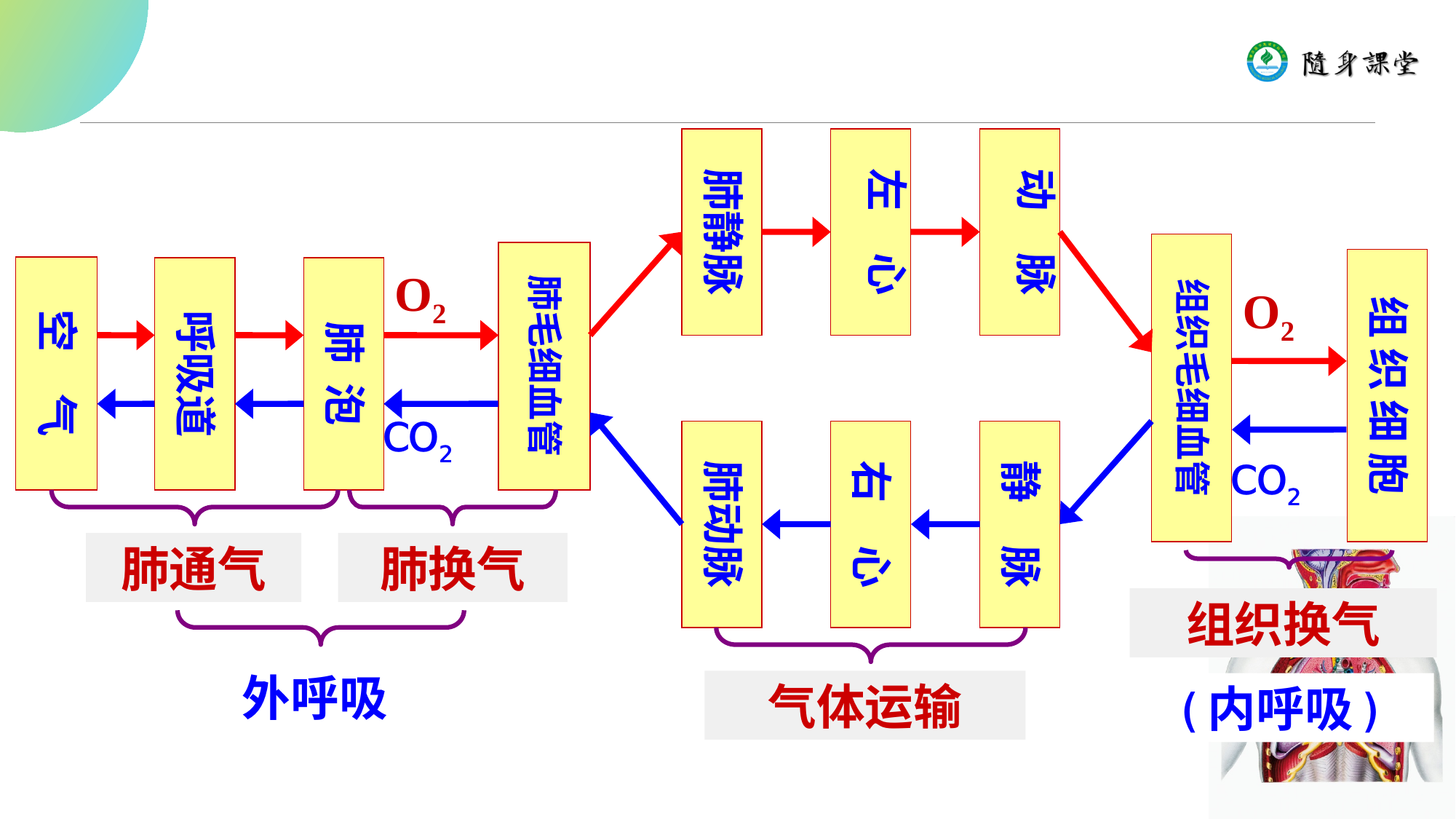

肺静脉
左　心
动　脉

组织毛细血管
肺毛细血管
组 织 细 胞
空　气
呼吸道
肺  泡
O2
O2

CO2

肺动脉
右　心
静　脉

CO2

肺通气
肺换气
组织换气
外呼吸
气体运输
(内呼吸)